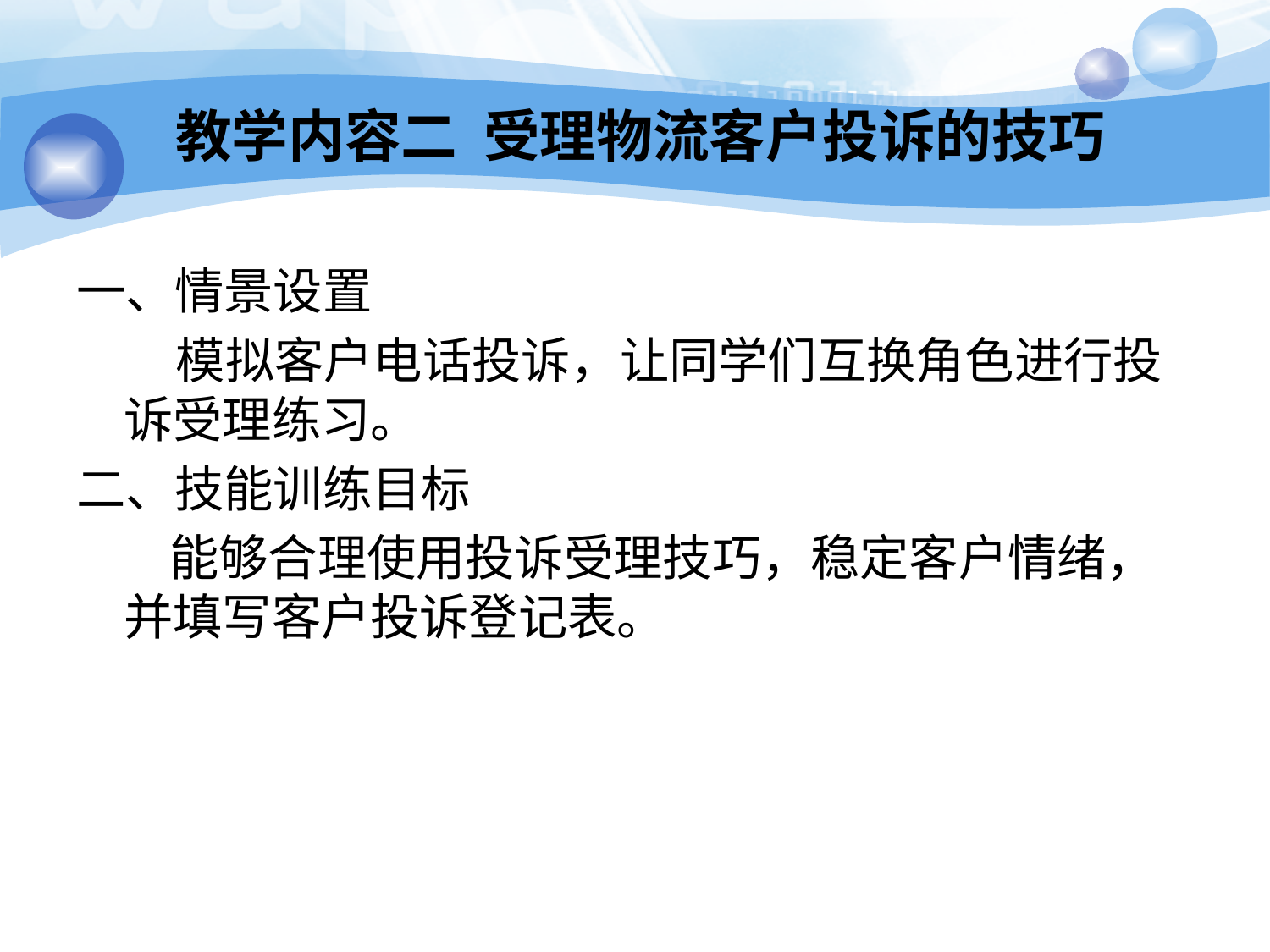

# 教学内容二  受理物流客户投诉的技巧
一、情景设置
        模拟客户电话投诉，让同学们互换角色进行投诉受理练习。
二、技能训练目标
　    能够合理使用投诉受理技巧，稳定客户情绪，并填写客户投诉登记表。